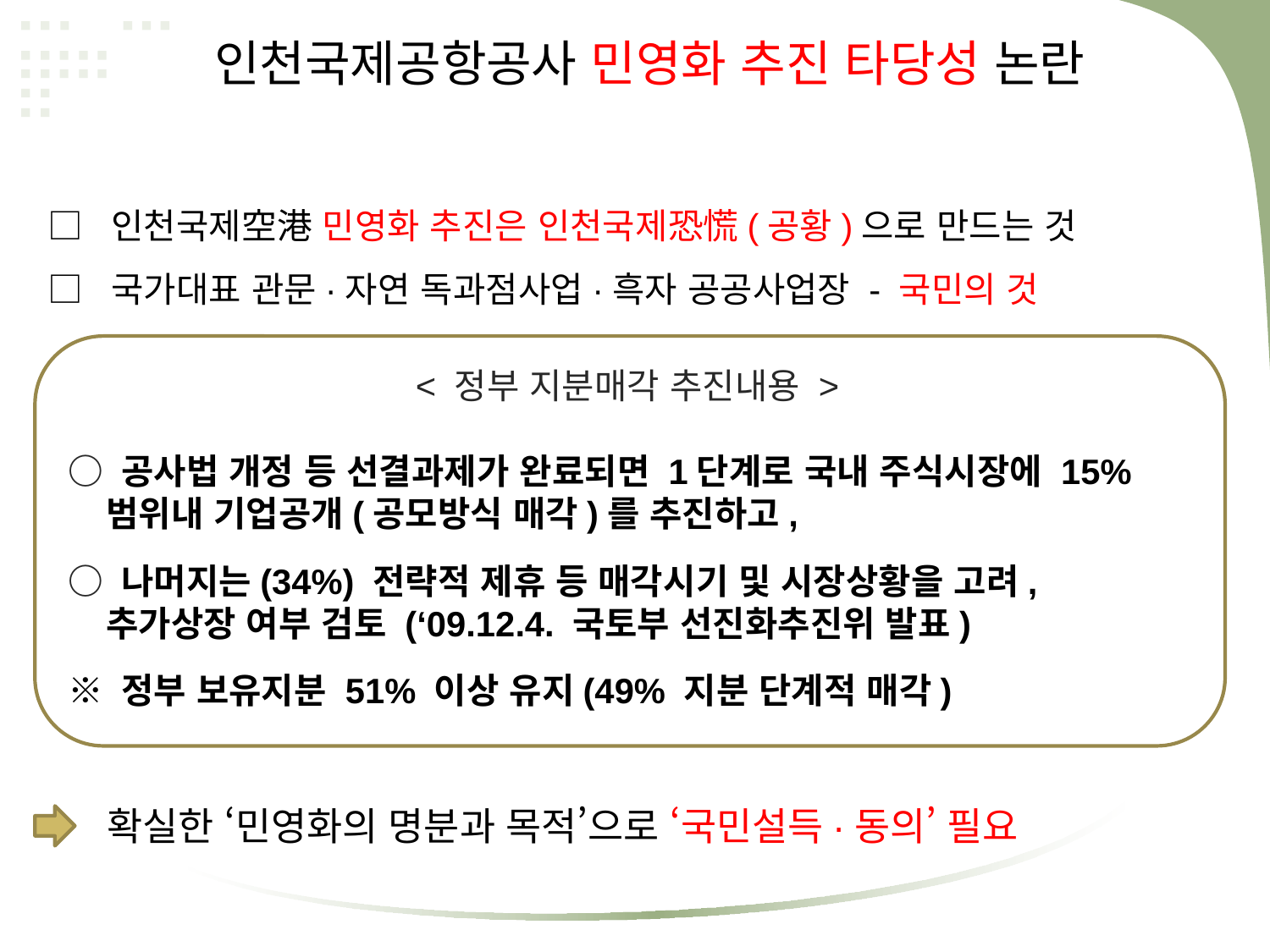

인천국제공항공사 민영화 추진 타당성 논란
□  인천국제空港 민영화 추진은 인천국제恐慌(공황)으로 만드는 것
□  국가대표 관문·자연 독과점사업·흑자 공공사업장 - 국민의 것

< 정부 지분매각 추진내용 >

○ 공사법 개정 등 선결과제가 완료되면 1단계로 국내 주식시장에 15%
   범위내 기업공개(공모방식 매각)를 추진하고,

○ 나머지는(34%) 전략적 제휴 등 매각시기 및 시장상황을 고려,
   추가상장 여부 검토 (‘09.12.4. 국토부 선진화추진위 발표)

※ 정부 보유지분 51% 이상 유지(49% 지분 단계적 매각)
확실한 ‘민영화의 명분과 목적’으로 ‘국민설득·동의’ 필요